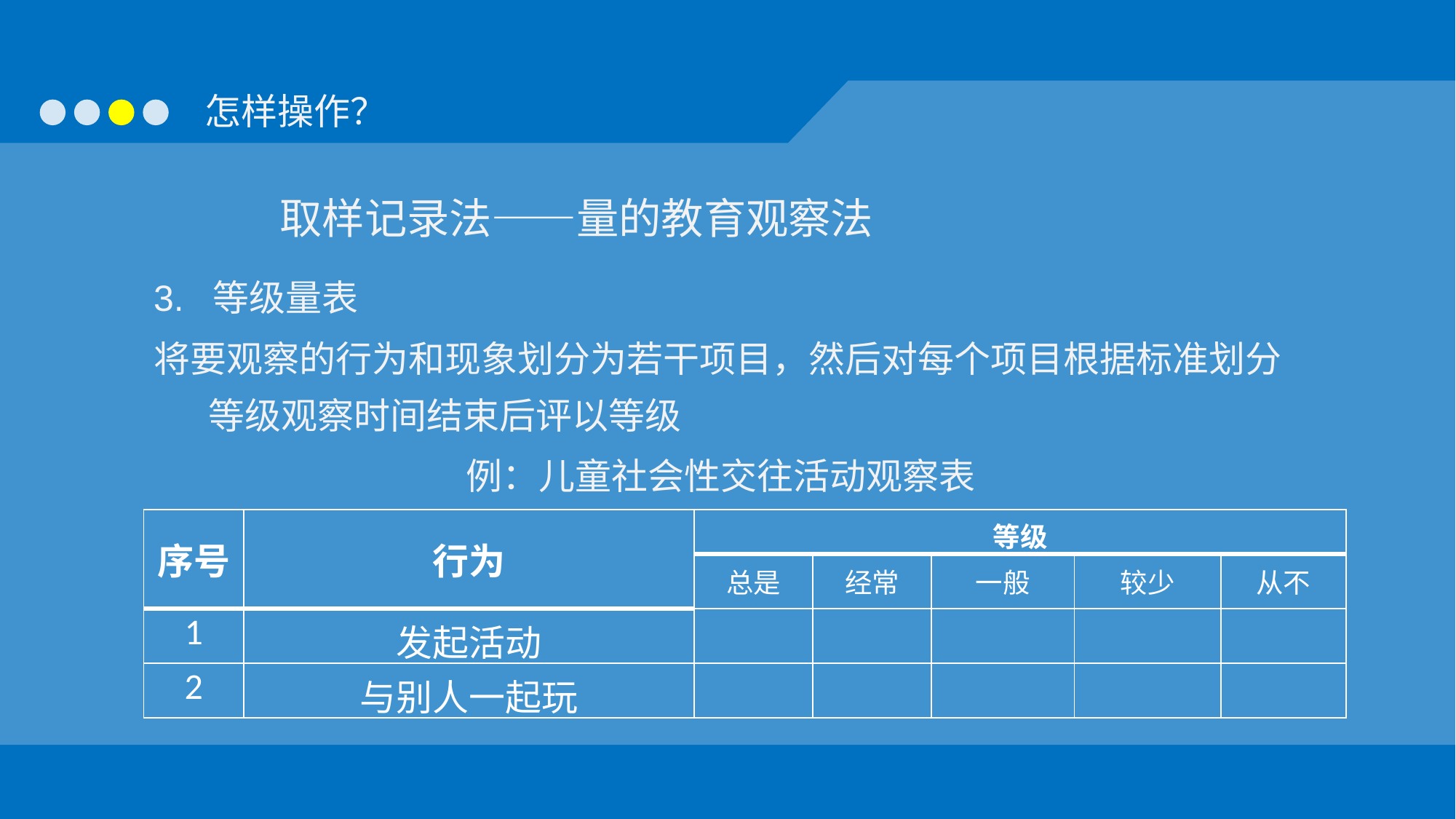

取样记录法——量的教育观察法
3.  等级量表
将要观察的行为和现象划分为若干项目，然后对每个项目根据标准划分等级观察时间结束后评以等级
例：儿童社会性交往活动观察表

| 序号 | 行为 | 等级 |  |  |  |  |
| --- | --- | --- | --- | --- | --- | --- |
|  |  | 总是 | 经常 | 一般 | 较少 | 从不 |
| 1 | 发起活动 |  |  |  |  |  |
| 2 | 与别人一起玩 |  |  |  |  |  |